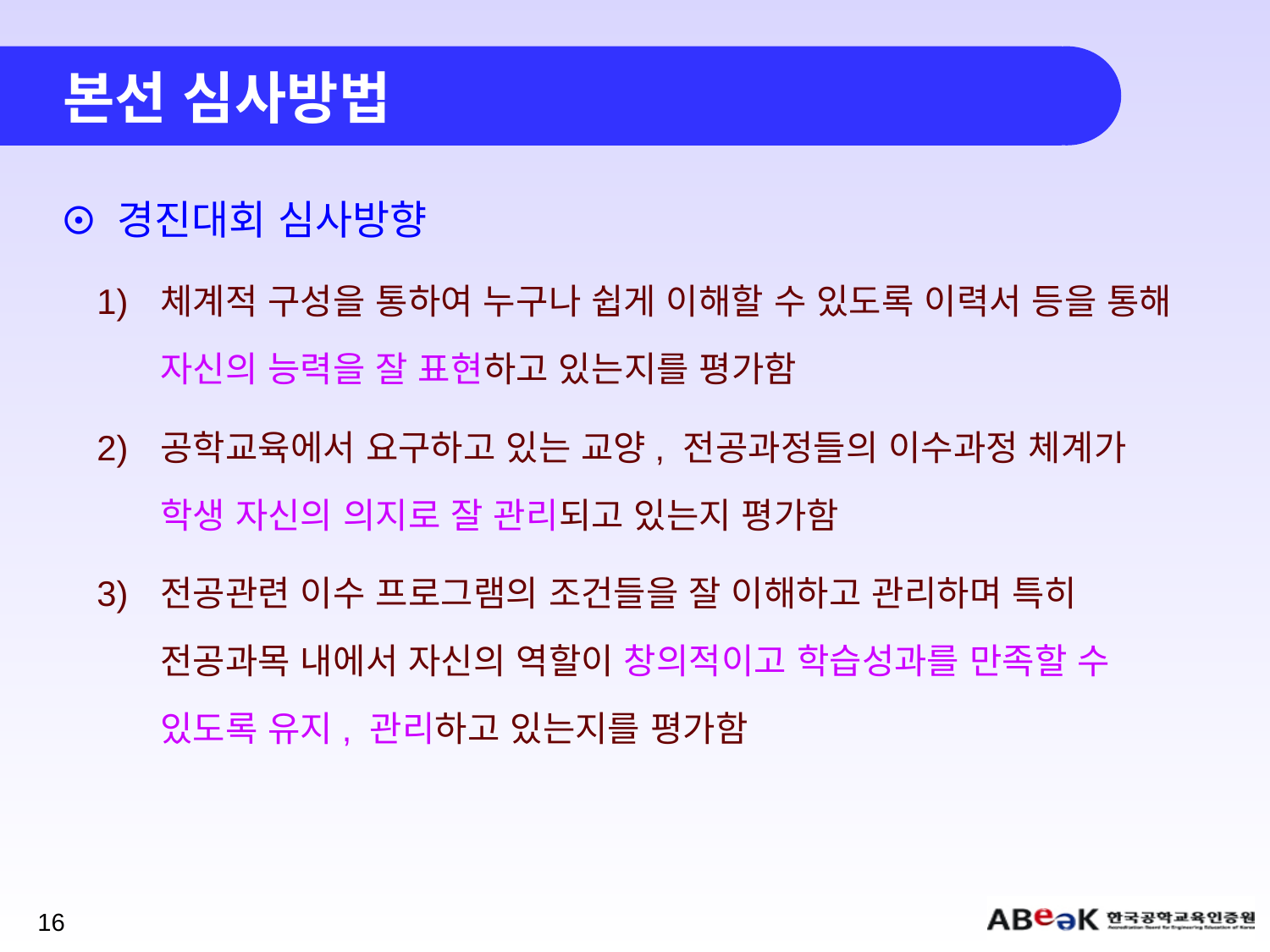

# 본선 심사방법
경진대회 심사방향
체계적 구성을 통하여 누구나 쉽게 이해할 수 있도록 이력서 등을 통해 자신의 능력을 잘 표현하고 있는지를 평가함
공학교육에서 요구하고 있는 교양, 전공과정들의 이수과정 체계가 학생 자신의 의지로 잘 관리되고 있는지 평가함
전공관련 이수 프로그램의 조건들을 잘 이해하고 관리하며 특히 전공과목 내에서 자신의 역할이 창의적이고 학습성과를 만족할 수 있도록 유지, 관리하고 있는지를 평가함
16